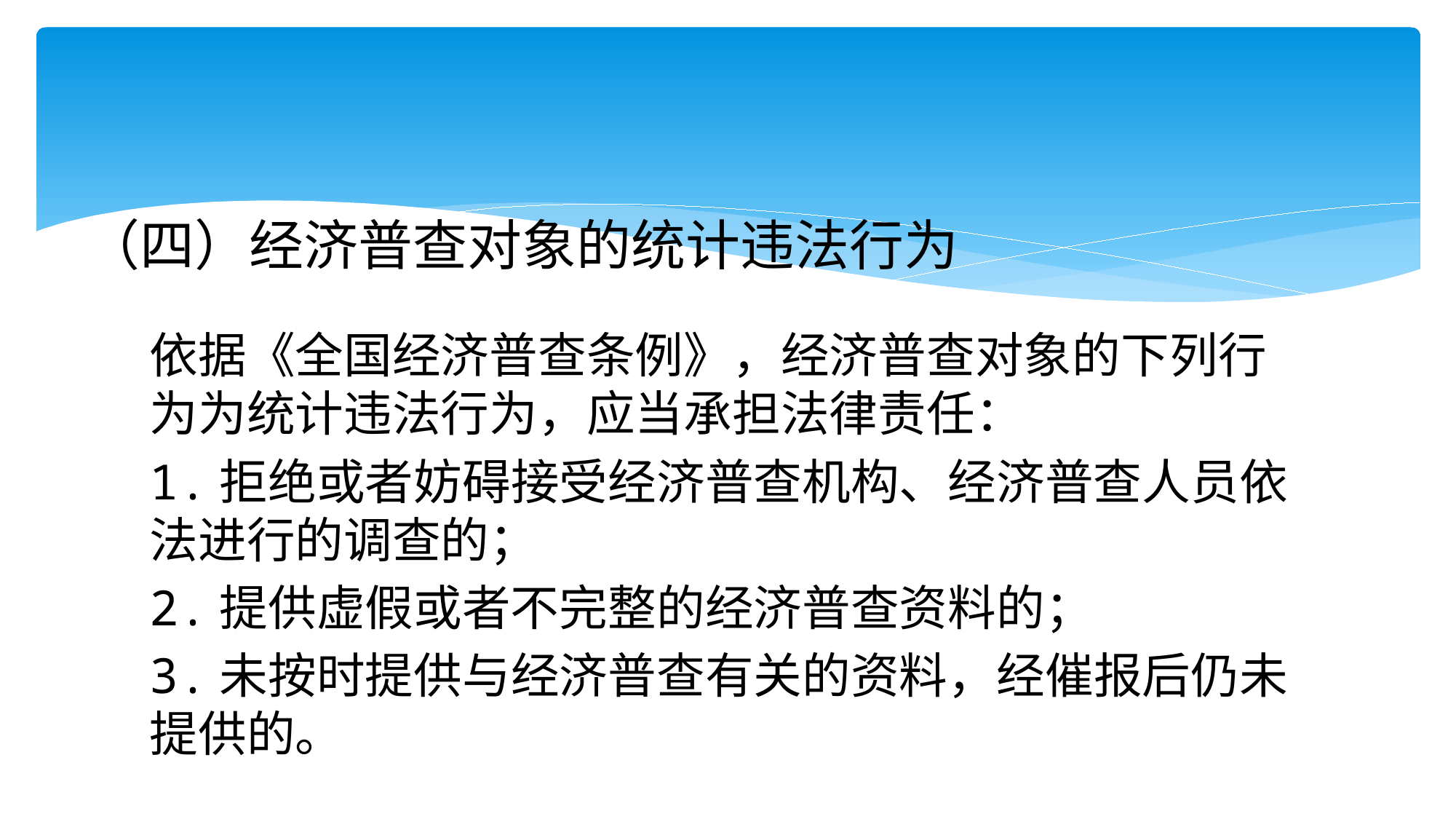

# （四）经济普查对象的统计违法行为
依据《全国经济普查条例》，经济普查对象的下列行为为统计违法行为，应当承担法律责任：
1.拒绝或者妨碍接受经济普查机构、经济普查人员依法进行的调查的；
2.提供虚假或者不完整的经济普查资料的；
3.未按时提供与经济普查有关的资料，经催报后仍未提供的。